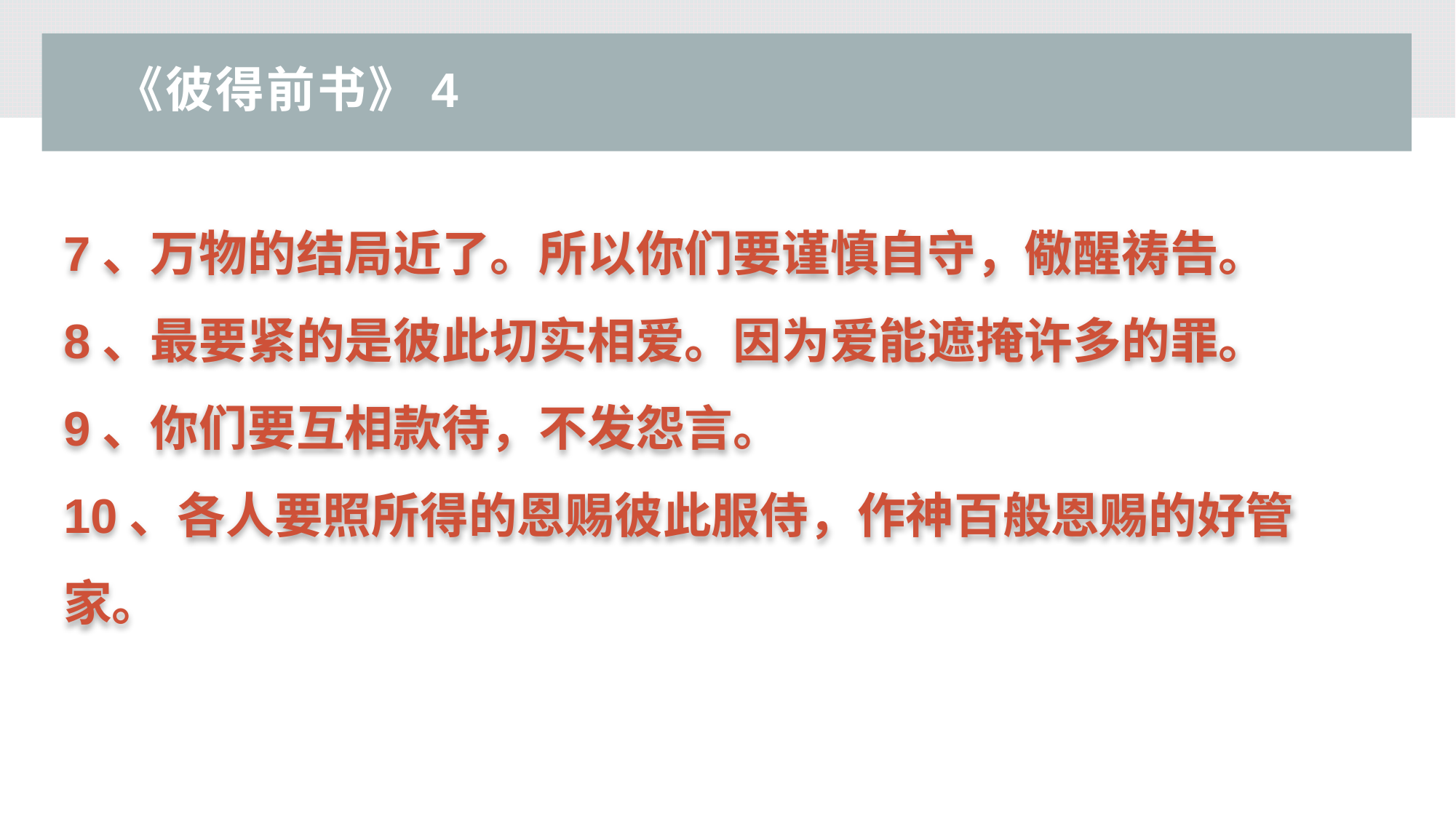

# 《彼得前书》4
7、万物的结局近了。所以你们要谨慎自守，儆醒祷告。
8、最要紧的是彼此切实相爱。因为爱能遮掩许多的罪。
9、你们要互相款待，不发怨言。
10、各人要照所得的恩赐彼此服侍，作神百般恩赐的好管家。